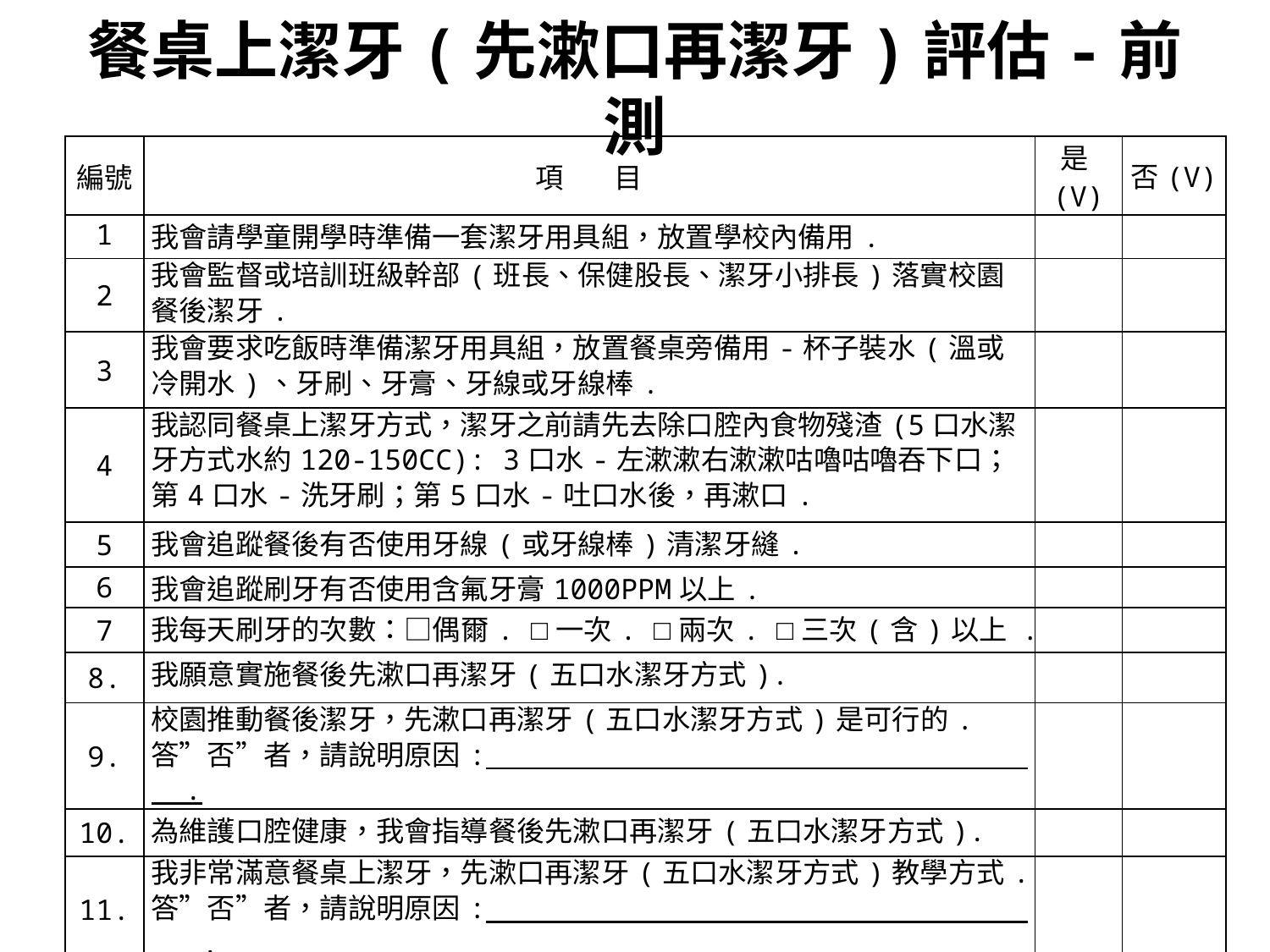

# 餐桌上潔牙(先漱口再潔牙)評估-前測
| 編號 | 項 目 | 是(V) | 否(V) |
| --- | --- | --- | --- |
| 1 | 我會請學童開學時準備一套潔牙用具組，放置學校內備用. |  |  |
| 2 | 我會監督或培訓班級幹部(班長、保健股長、潔牙小排長)落實校園餐後潔牙. |  |  |
| 3 | 我會要求吃飯時準備潔牙用具組，放置餐桌旁備用-杯子裝水(溫或冷開水)、牙刷、牙膏、牙線或牙線棒. |  |  |
| 4 | 我認同餐桌上潔牙方式，潔牙之前請先去除口腔內食物殘渣(5口水潔牙方式水約120-150CC): 3口水-左漱漱右漱漱咕嚕咕嚕吞下口；第4口水-洗牙刷；第5口水-吐口水後，再漱口. |  |  |
| 5 | 我會追蹤餐後有否使用牙線(或牙線棒)清潔牙縫. |  |  |
| 6 | 我會追蹤刷牙有否使用含氟牙膏1000PPM以上. |  |  |
| 7 | 我每天刷牙的次數：□偶爾. □一次. □兩次. □三次(含)以上 . |  |  |
| 8. | 我願意實施餐後先漱口再潔牙(五口水潔牙方式). |  |  |
| 9. | 校園推動餐後潔牙，先漱口再潔牙(五口水潔牙方式)是可行的. 答”否”者，請說明原因: . |  |  |
| 10. | 為維護口腔健康，我會指導餐後先漱口再潔牙(五口水潔牙方式). |  |  |
| 11. | 我非常滿意餐桌上潔牙，先漱口再潔牙(五口水潔牙方式)教學方式. 答”否”者，請說明原因: . |  |  |
| 12. | 餐桌上潔牙建議事項: |  |  |